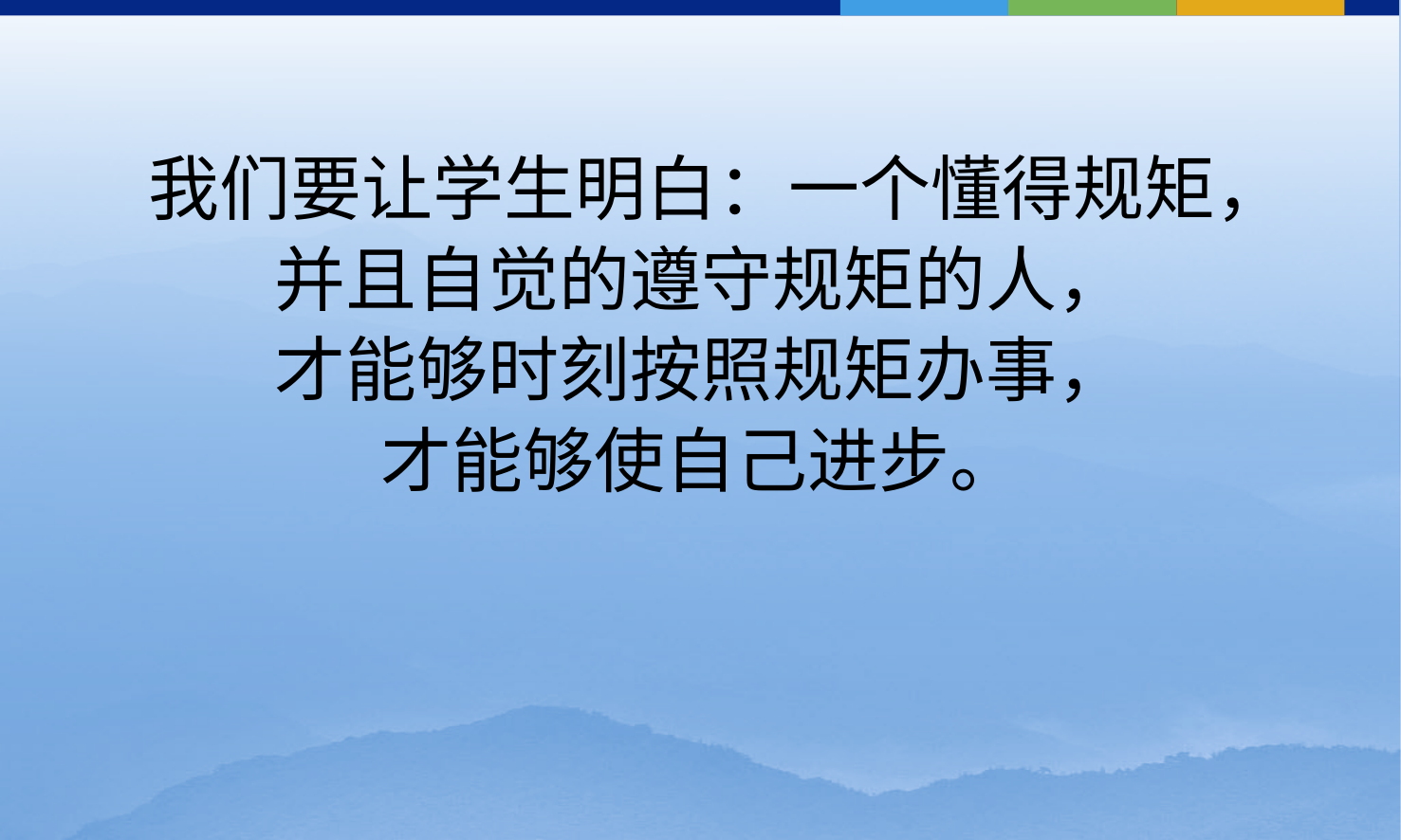

我们要让学生明白：一个懂得规矩，
并且自觉的遵守规矩的人，
才能够时刻按照规矩办事，
才能够使自己进步。